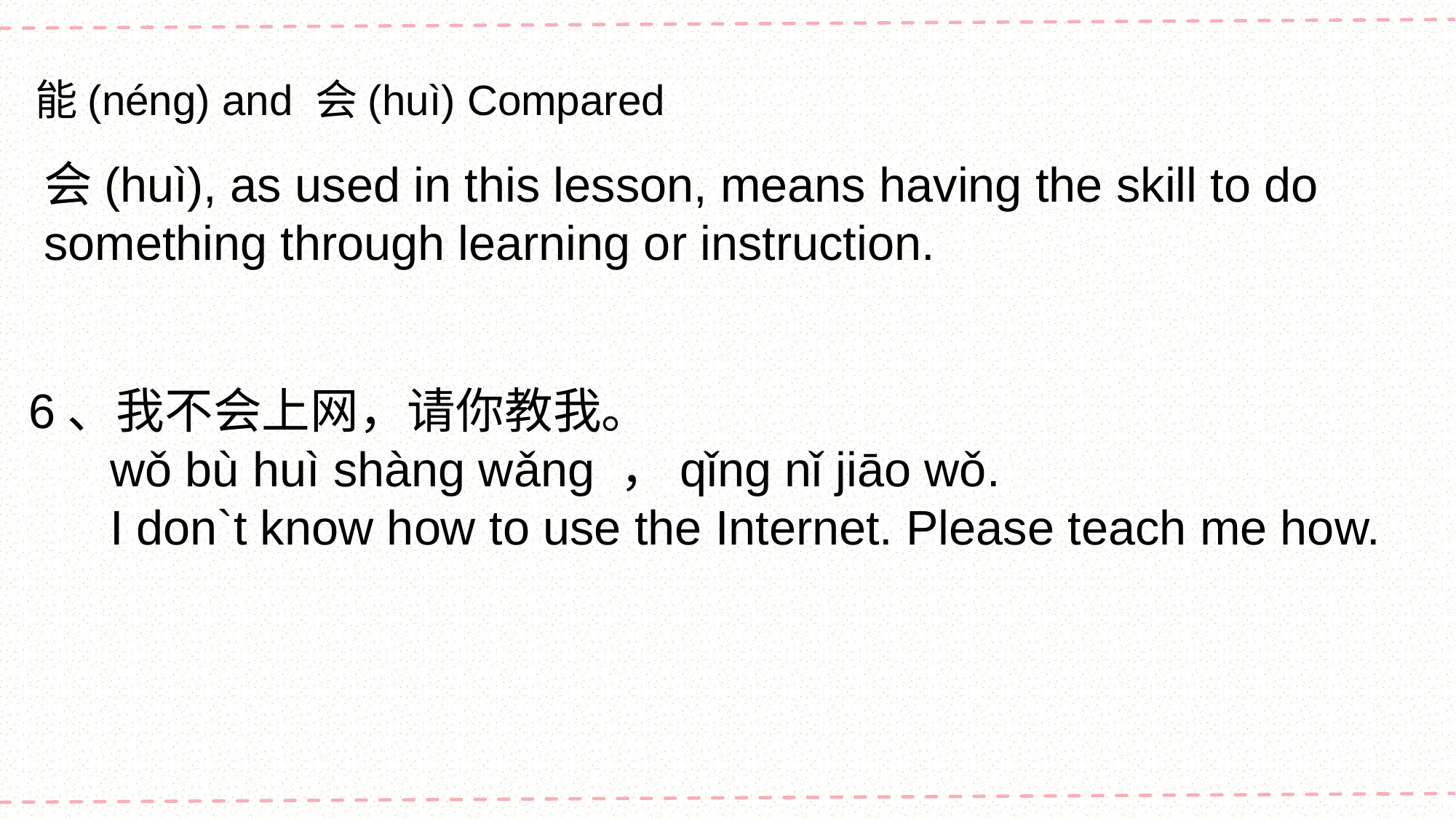

能(néng) and 会(huì) Compared

会(huì), as used in this lesson, means having the skill to do something through learning or instruction.

6、我不会上网，请你教我。
      wǒ bù huì shàng wǎng ，qǐng nǐ jiāo wǒ.
      I don`t know how to use the Internet. Please teach me how.